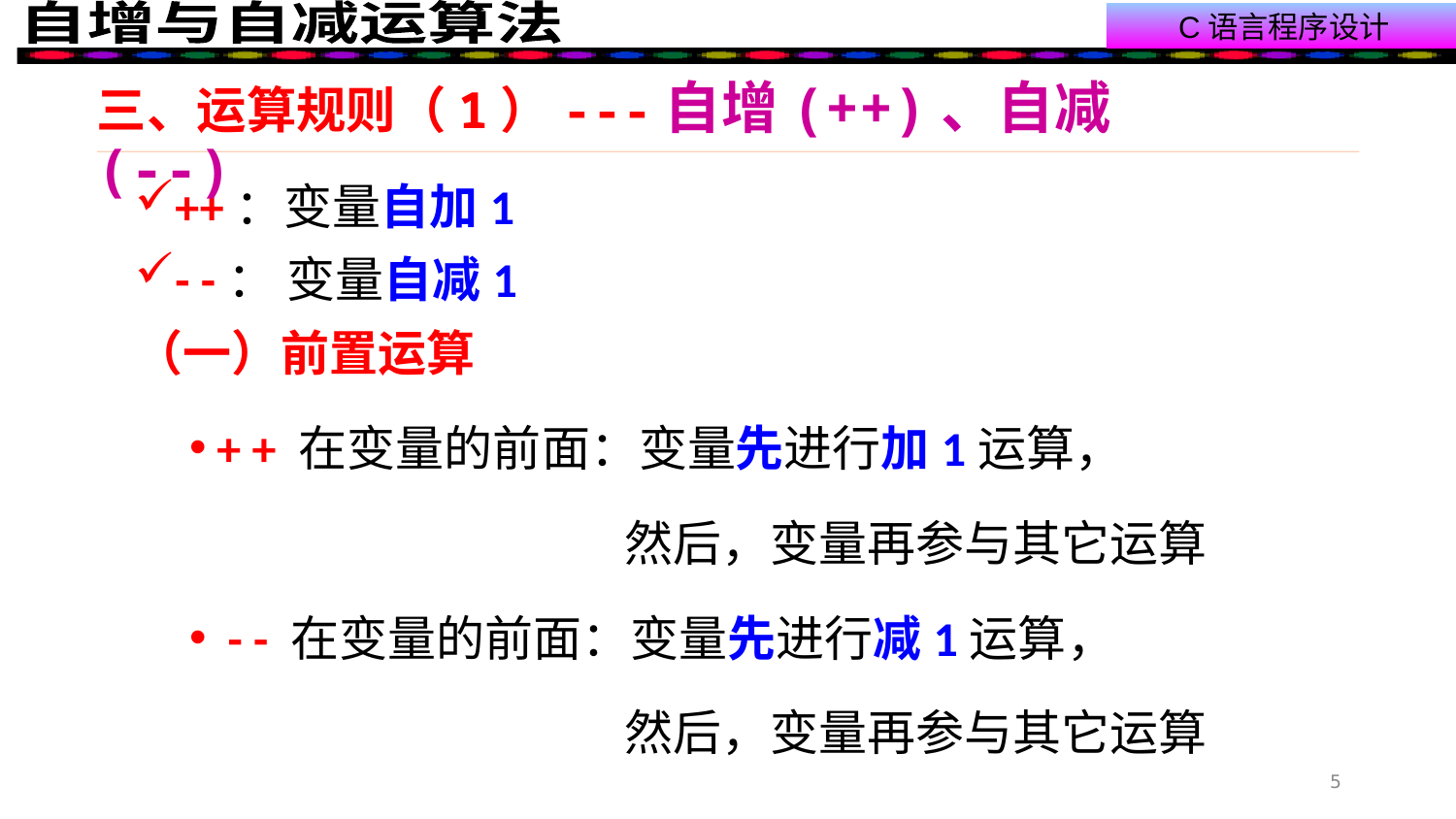

三、运算规则（1）---自增(++)、自减(--)
++：变量自加1
- -： 变量自减1
（一）前置运算
+ + 在变量的前面：变量先进行加1运算，
                                        然后，变量再参与其它运算
 - - 在变量的前面：变量先进行减1运算，
                                        然后，变量再参与其它运算
5